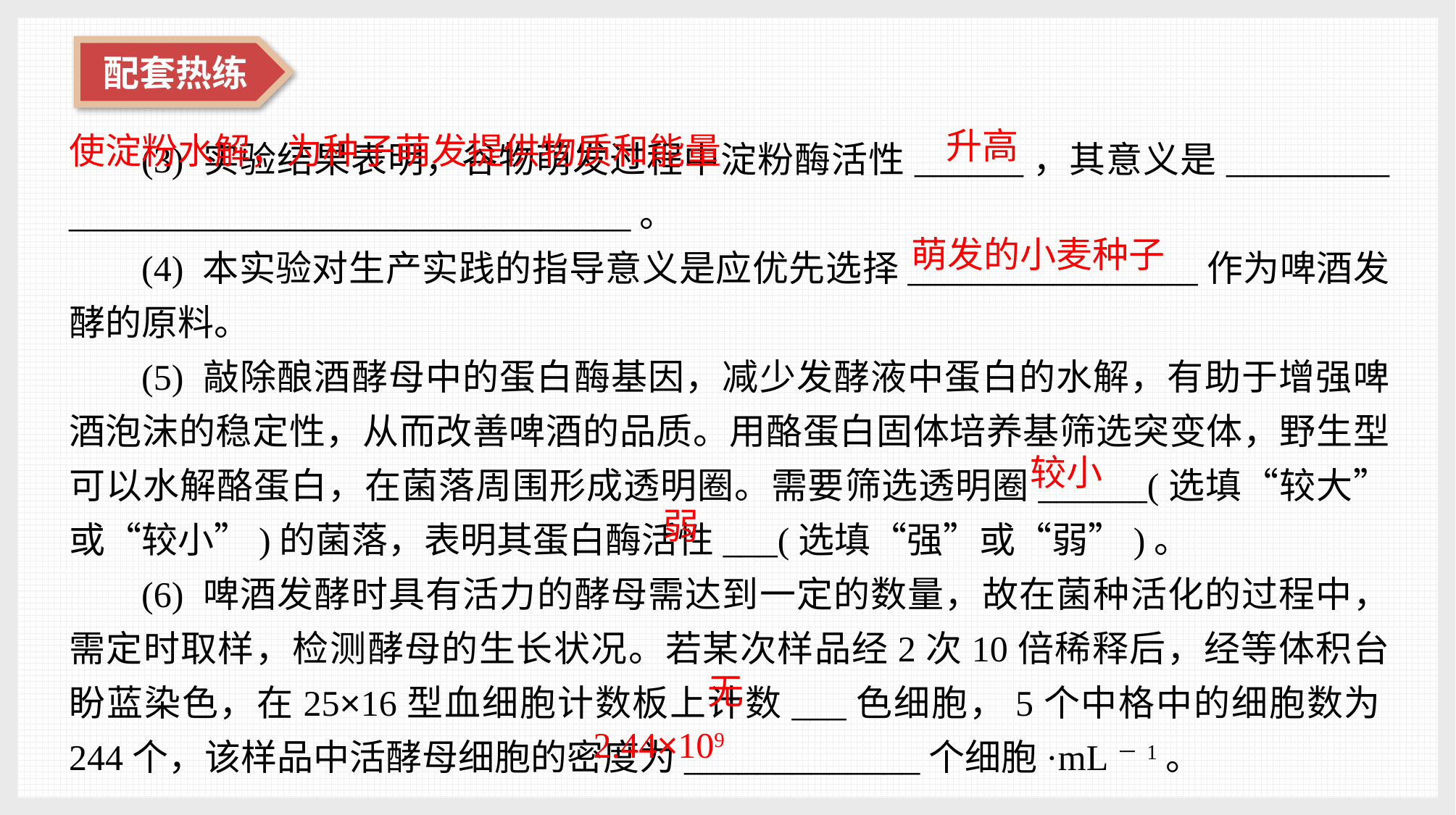

使淀粉水解，为种子萌发提供物质和能量
升高
(3) 实验结果表明，谷物萌发过程中淀粉酶活性______，其意义是_________ _______________________________。
(4) 本实验对生产实践的指导意义是应优先选择________________作为啤酒发酵的原料。
(5) 敲除酿酒酵母中的蛋白酶基因，减少发酵液中蛋白的水解，有助于增强啤酒泡沫的稳定性，从而改善啤酒的品质。用酪蛋白固体培养基筛选突变体，野生型可以水解酪蛋白，在菌落周围形成透明圈。需要筛选透明圈______(选填“较大”或“较小”)的菌落，表明其蛋白酶活性___(选填“强”或“弱”)。
(6) 啤酒发酵时具有活力的酵母需达到一定的数量，故在菌种活化的过程中，需定时取样，检测酵母的生长状况。若某次样品经2次10倍稀释后，经等体积台盼蓝染色，在25×16型血细胞计数板上计数___色细胞，5个中格中的细胞数为244个，该样品中活酵母细胞的密度为_____________个细胞·mL－1。
萌发的小麦种子
较小
弱
无
2.44×109